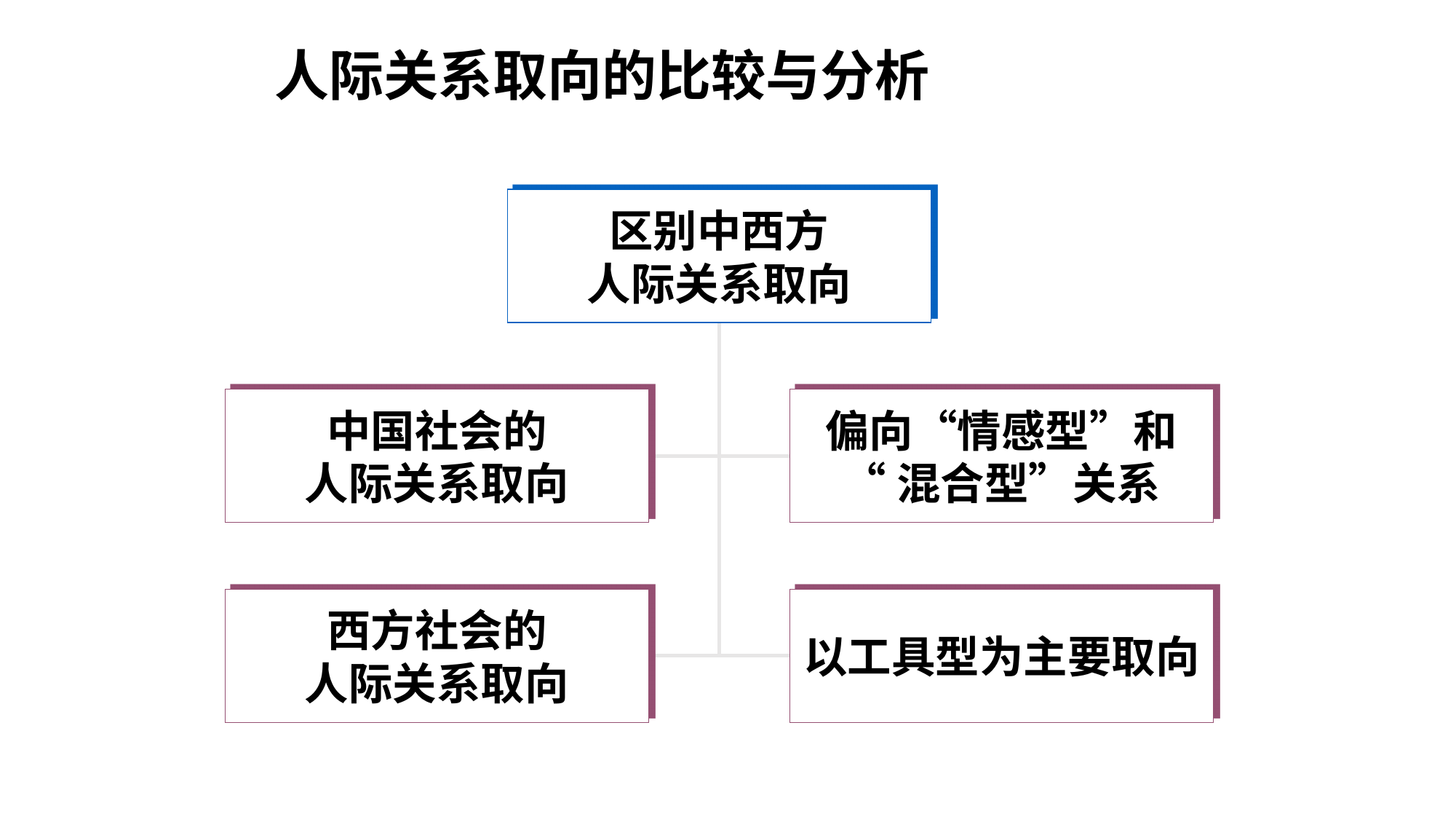

# 人际关系取向的比较与分析

区别中西方
人际关系取向
中国社会的
人际关系取向
偏向“情感型”和
“混合型”关系
西方社会的
人际关系取向
以工具型为主要取向